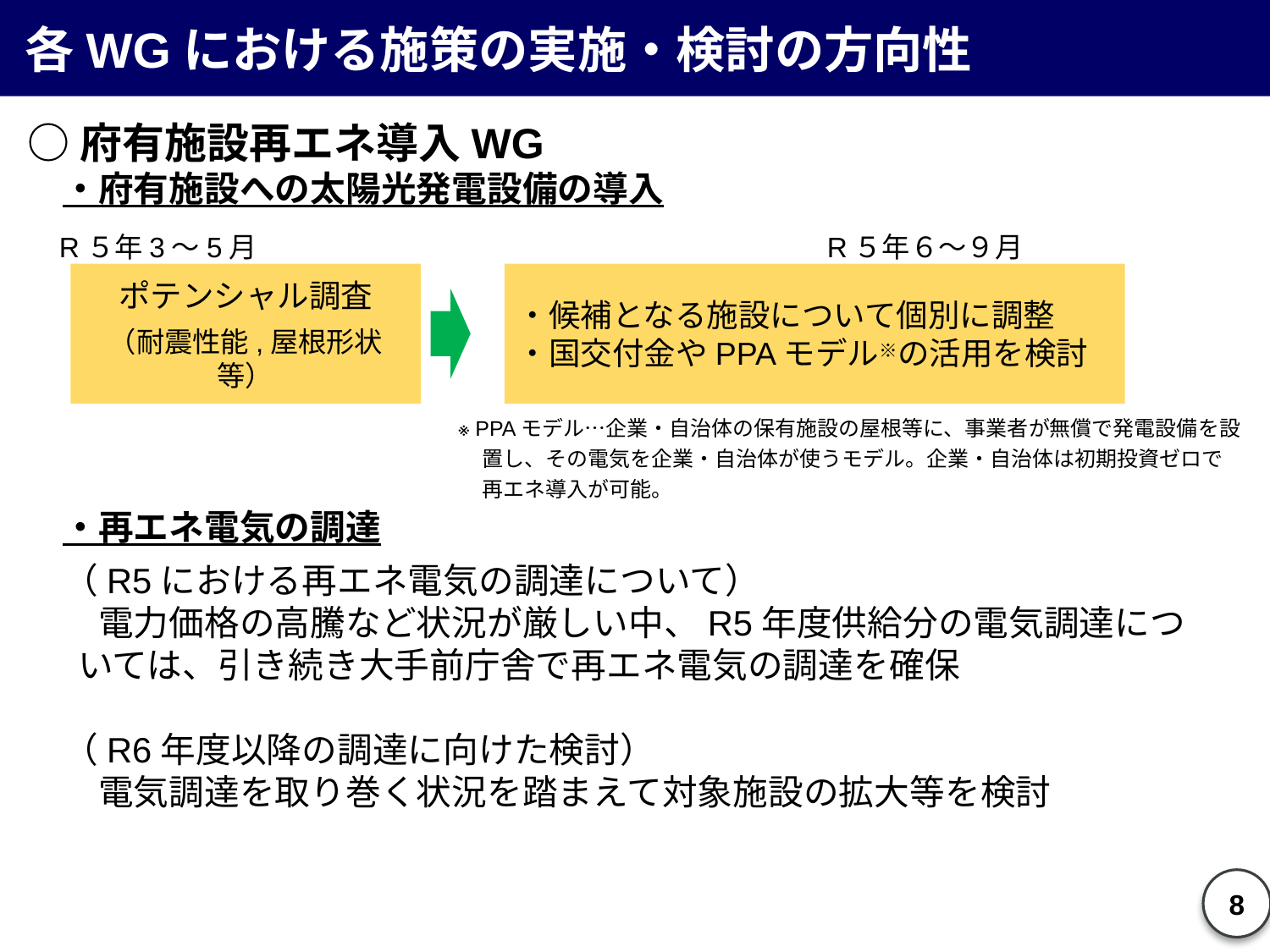

各WGにおける施策の実施・検討の方向性
○府有施設再エネ導入WG
　・府有施設への太陽光発電設備の導入

　・再エネ電気の調達
　（R5における再エネ電気の調達について）
　　電力価格の高騰など状況が厳しい中、R5年度供給分の電気調達については、引き続き大手前庁舎で再エネ電気の調達を確保

　（R6年度以降の調達に向けた検討）
　　電気調達を取り巻く状況を踏まえて対象施設の拡大等を検討
R５年3～5月　　　　　　　　　　　　　　　　　　　　R５年６～９月
ポテンシャル調査
（耐震性能,屋根形状等）
・候補となる施設について個別に調整
・国交付金やPPAモデル※の活用を検討

※PPAモデル…企業・自治体の保有施設の屋根等に、事業者が無償で発電設備を設置し、その電気を企業・自治体が使うモデル。企業・自治体は初期投資ゼロで再エネ導入が可能。
8